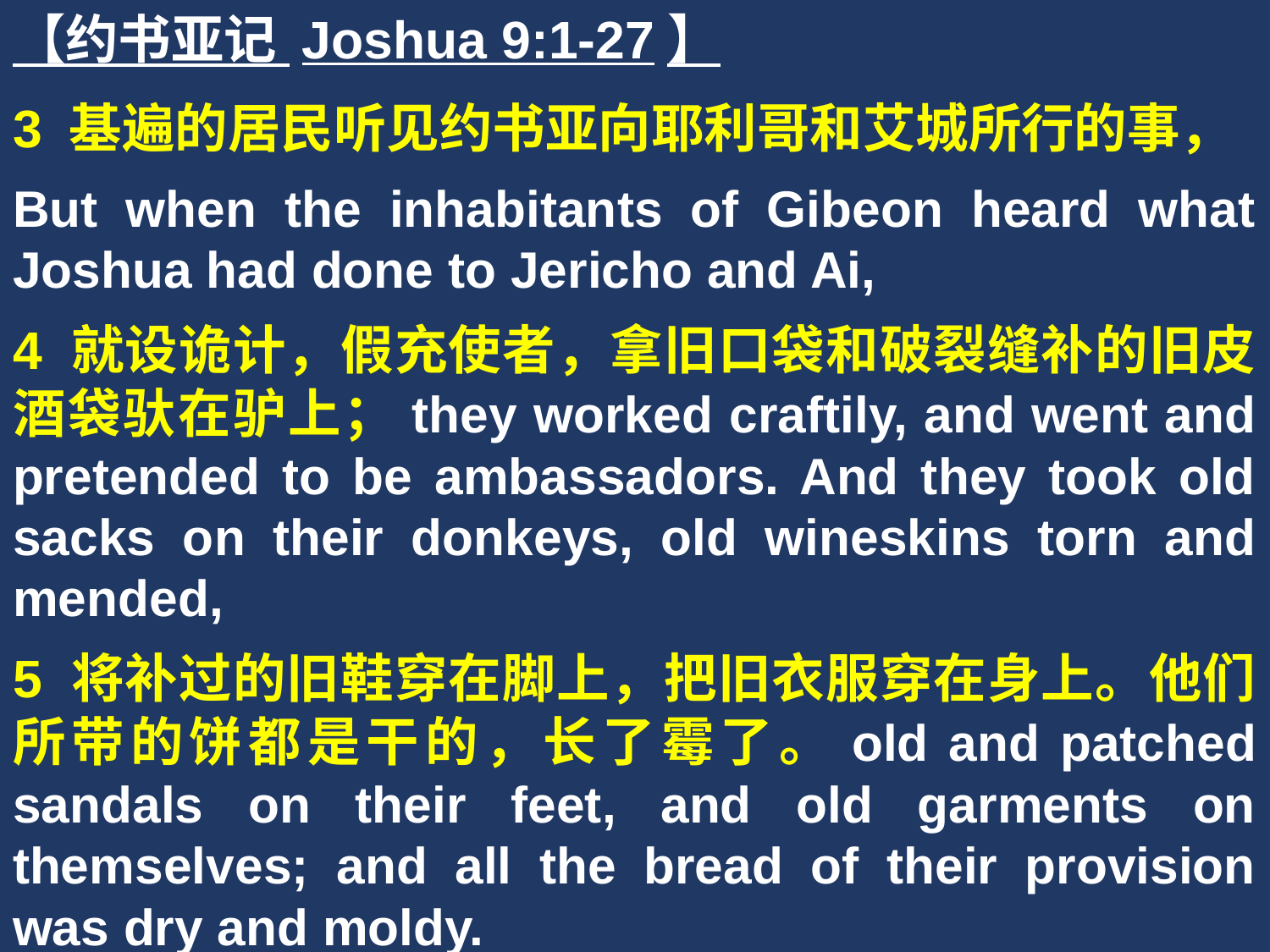

【约书亚记 Joshua 9:1-27】
3 基遍的居民听见约书亚向耶利哥和艾城所行的事，
But when the inhabitants of Gibeon heard what Joshua had done to Jericho and Ai,
4 就设诡计，假充使者，拿旧口袋和破裂缝补的旧皮酒袋驮在驴上；they worked craftily, and went and pretended to be ambassadors. And they took old sacks on their donkeys, old wineskins torn and mended,
5 将补过的旧鞋穿在脚上，把旧衣服穿在身上。他们所带的饼都是干的，长了霉了。old and patched sandals on their feet, and old garments on themselves; and all the bread of their provision was dry and moldy.